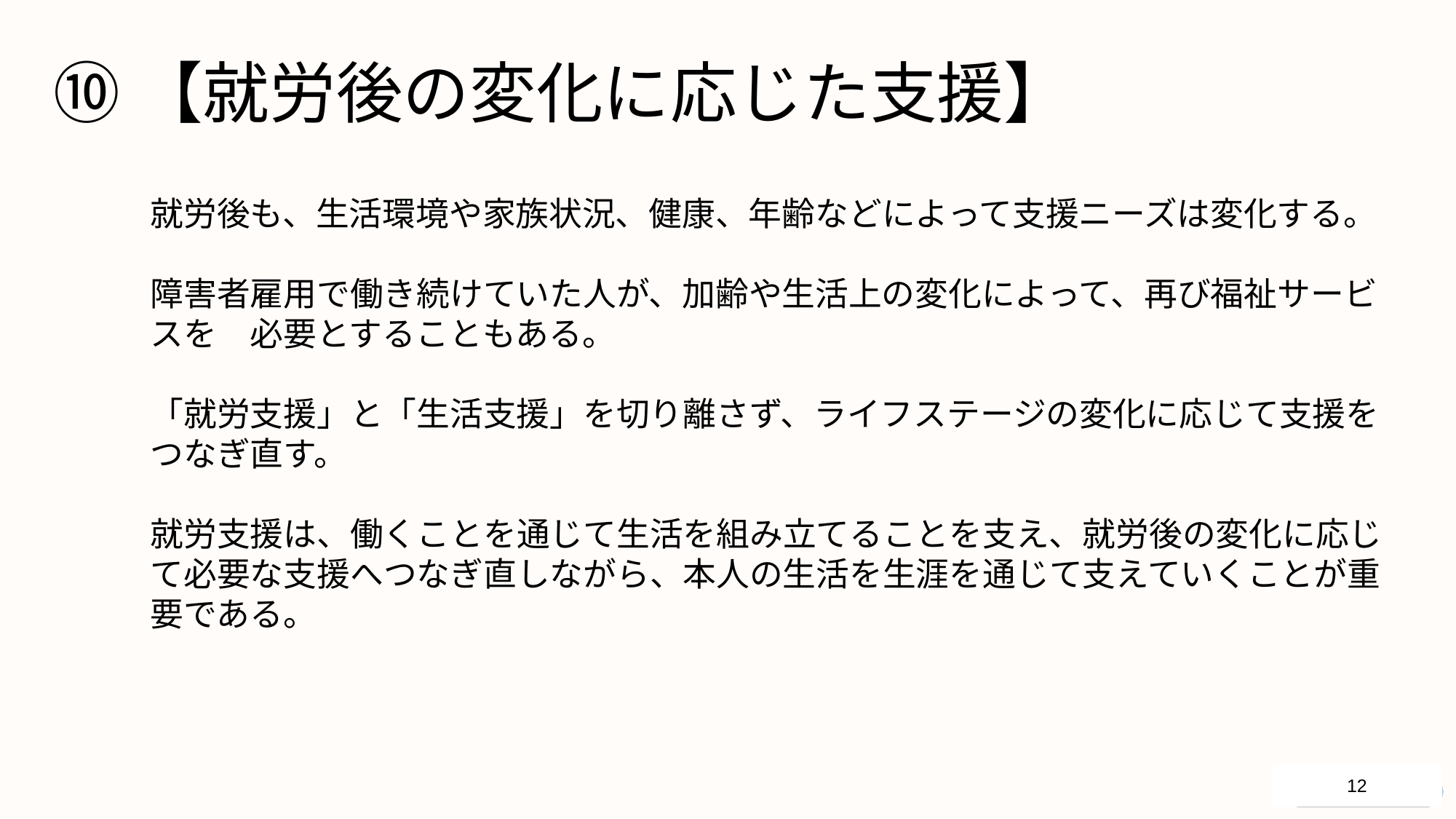

⑩【就労後の変化に応じた支援】
就労後も、生活環境や家族状況、健康、年齢などによって支援ニーズは変化する。

障害者雇用で働き続けていた人が、加齢や生活上の変化によって、再び福祉サービスを　必要とすることもある。

「就労支援」と「生活支援」を切り離さず、ライフステージの変化に応じて支援をつなぎ直す。

就労支援は、働くことを通じて生活を組み立てることを支え、就労後の変化に応じて必要な支援へつなぎ直しながら、本人の生活を生涯を通じて支えていくことが重要である。

12